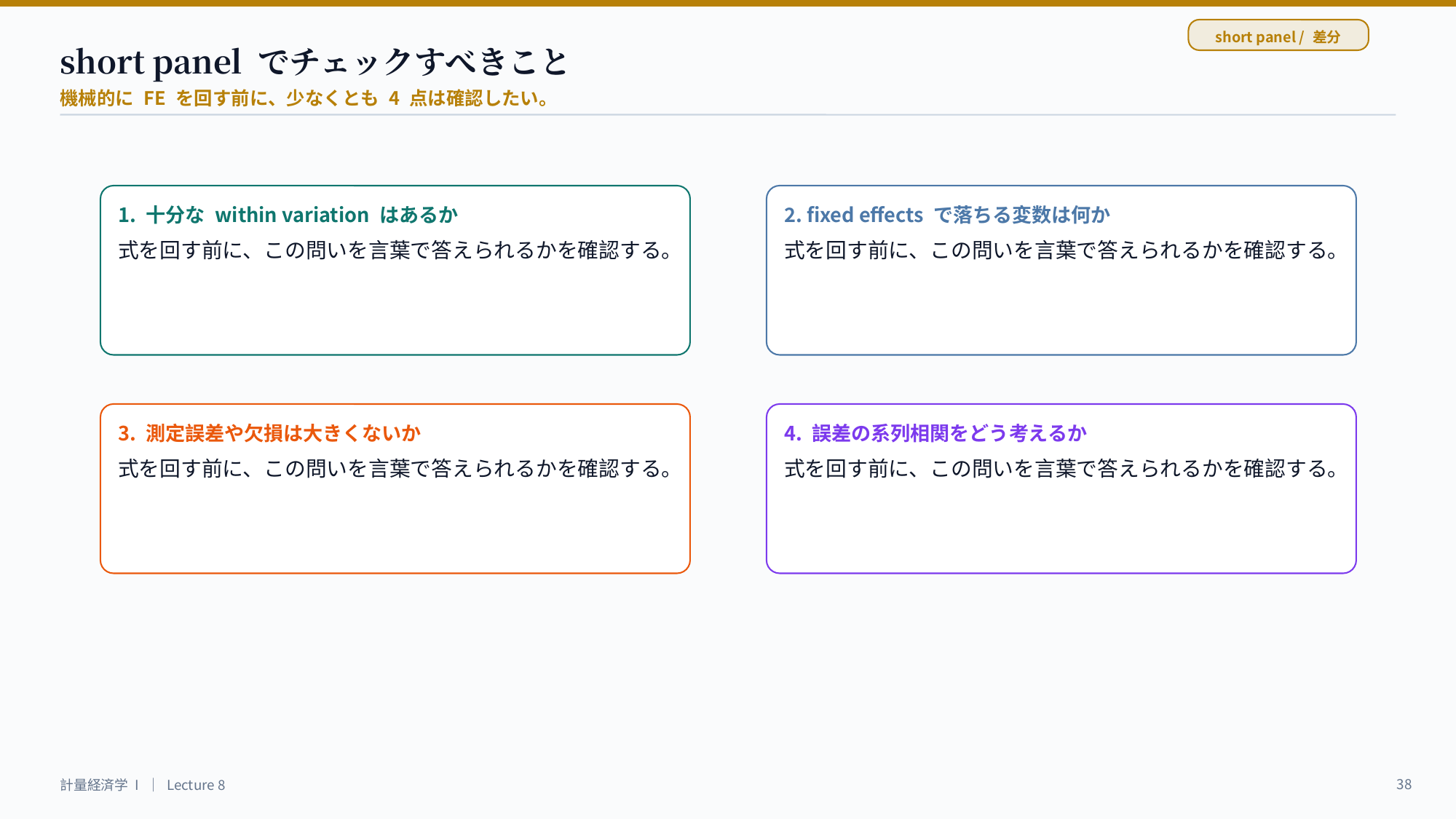

short panel / 差分
short panel でチェックすべきこと
機械的に FE を回す前に、少なくとも 4 点は確認したい。

1. 十分な within variation はあるか
2. fixed effects で落ちる変数は何か
式を回す前に、この問いを言葉で答えられるかを確認する。
式を回す前に、この問いを言葉で答えられるかを確認する。

3. 測定誤差や欠損は大きくないか
4. 誤差の系列相関をどう考えるか
式を回す前に、この問いを言葉で答えられるかを確認する。
式を回す前に、この問いを言葉で答えられるかを確認する。
38
計量経済学 I ｜ Lecture 8